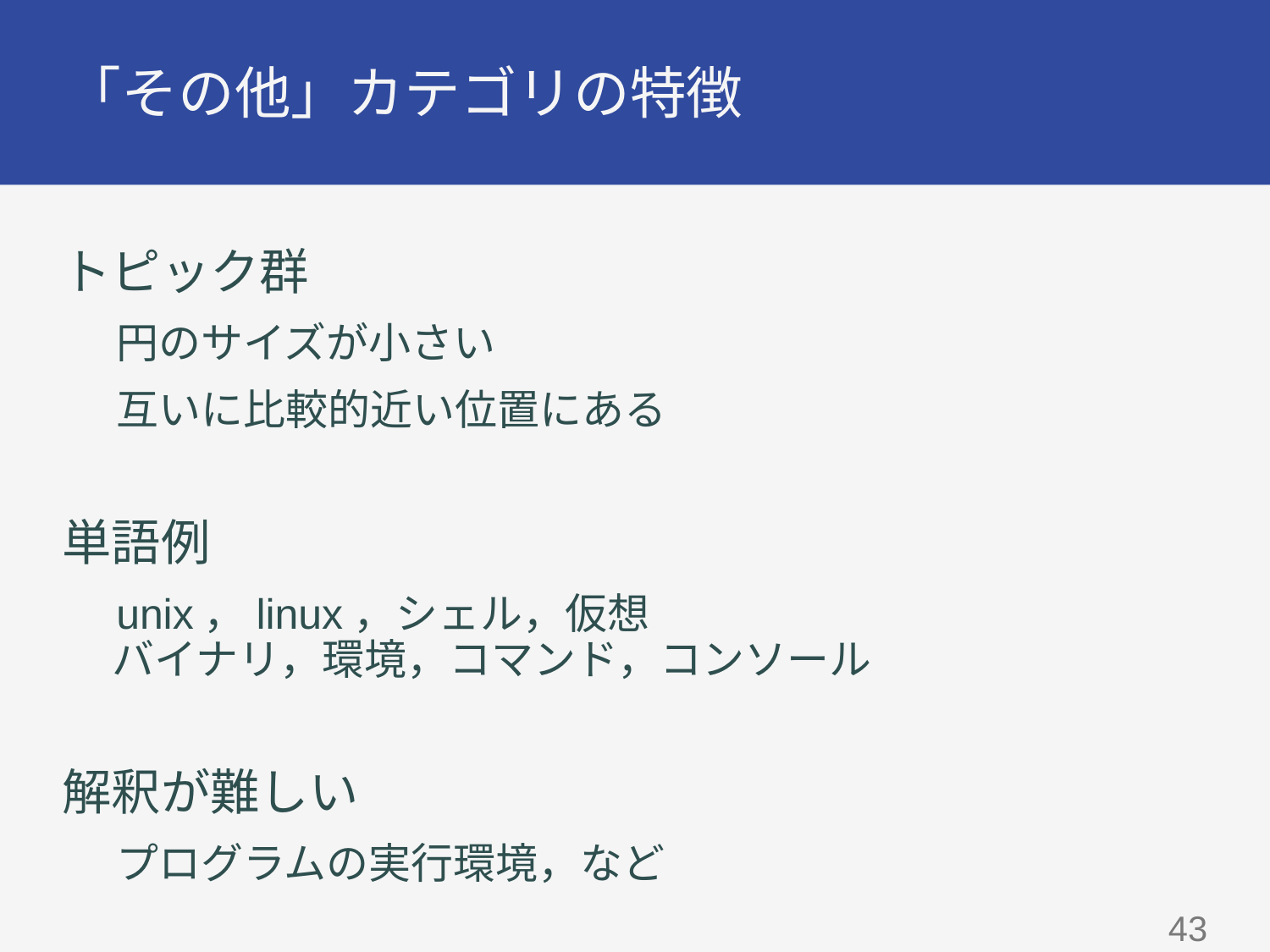

# 「その他」カテゴリの特徴
トピック群
円のサイズが小さい
互いに比較的近い位置にある

単語例
unix，linux，シェル，仮想
バイナリ，環境，コマンド，コンソール

解釈が難しい
プログラムの実行環境，など
43